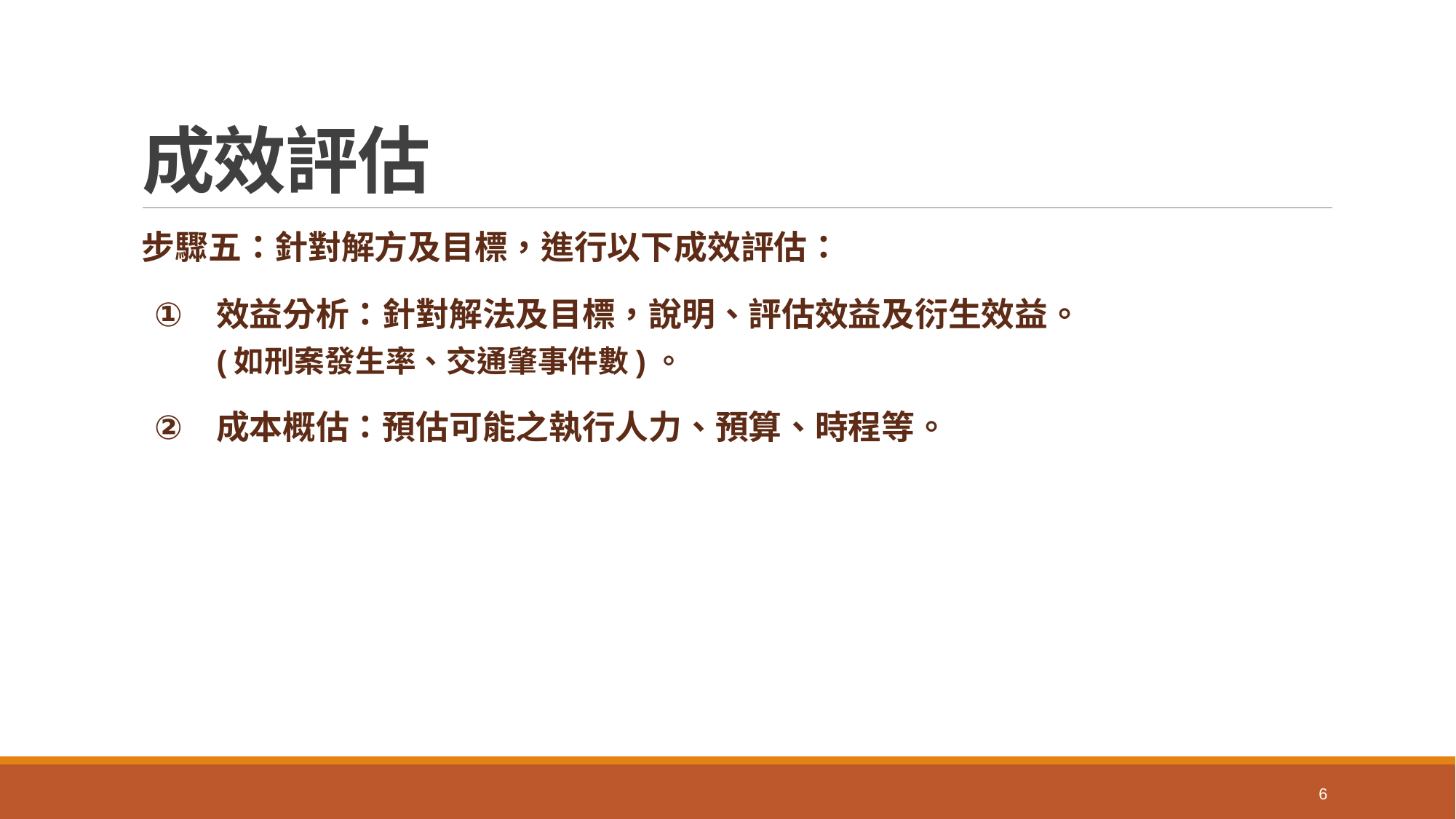

# 成效評估
步驟五：針對解方及目標，進行以下成效評估：
效益分析：針對解法及目標，說明、評估效益及衍生效益。
(如刑案發生率、交通肇事件數)。
成本概估：預估可能之執行人力、預算、時程等。

6